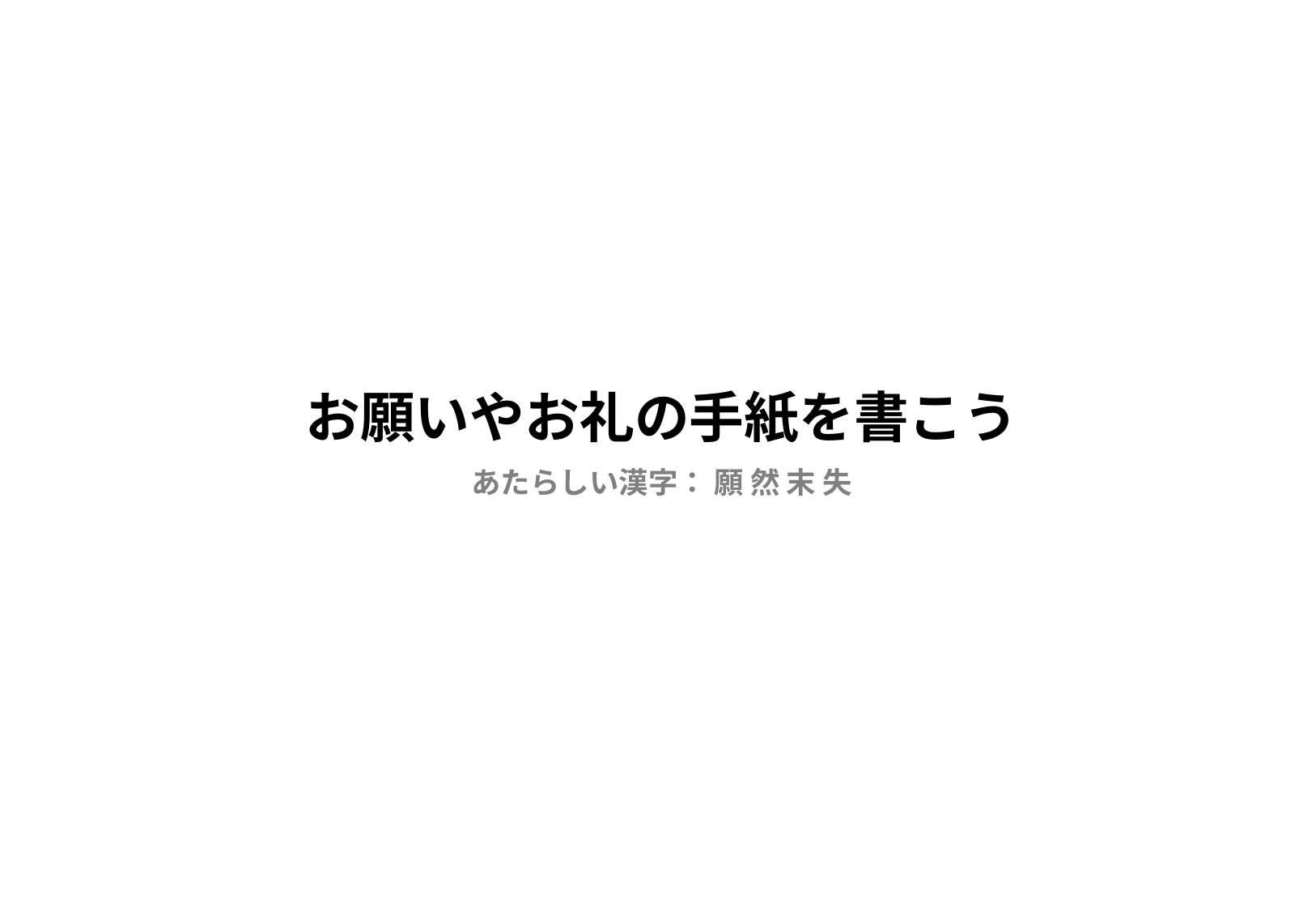

# お願いやお礼の手紙を書こう
あたらしい漢字： 願 然 末 失